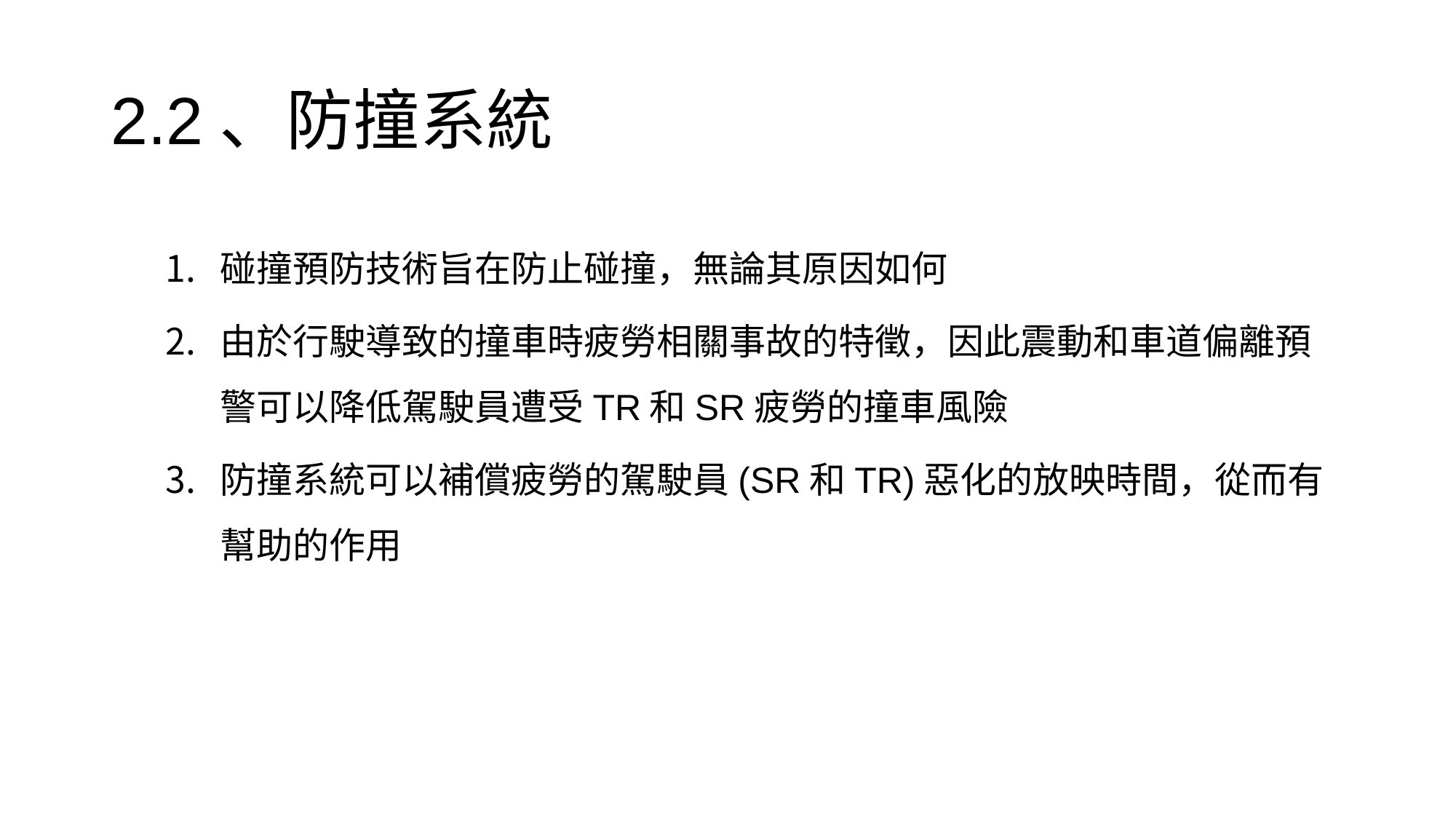

# 2.2、防撞系統
碰撞預防技術旨在防止碰撞，無論其原因如何
由於行駛導致的撞車時疲勞相關事故的特徵，因此震動和車道偏離預警可以降低駕駛員遭受TR和SR疲勞的撞車風險
防撞系統可以補償疲勞的駕駛員(SR和TR)惡化的放映時間，從而有幫助的作用